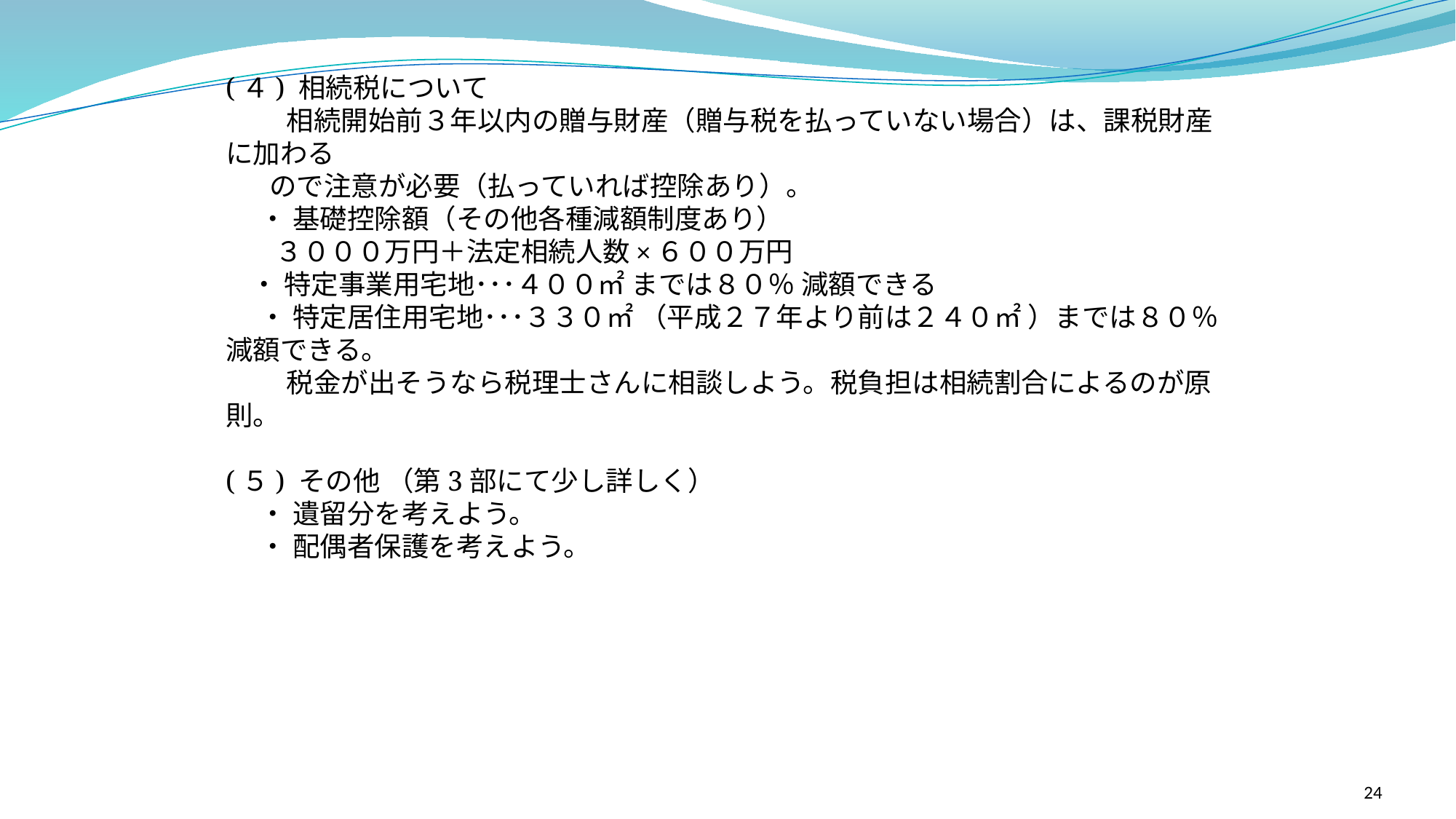

(４) 相続税について
　　 相続開始前３年以内の贈与財産（贈与税を払っていない場合）は、課税財産に加わる
      ので注意が必要（払っていれば控除あり）。
　 ・ 基礎控除額（その他各種減額制度あり）
       ３０００万円＋法定相続人数×６００万円
   ・ 特定事業用宅地･･･４００㎡ までは８０％ 減額できる
　 ・ 特定居住用宅地･･･３３０㎡ （平成２７年より前は２４０㎡ ）までは８０％ 減額できる。
　　 税金が出そうなら税理士さんに相談しよう。税負担は相続割合によるのが原則。

(５) その他 （第3部にて少し詳しく）
　 ・ 遺留分を考えよう。
　 ・ 配偶者保護を考えよう。

24